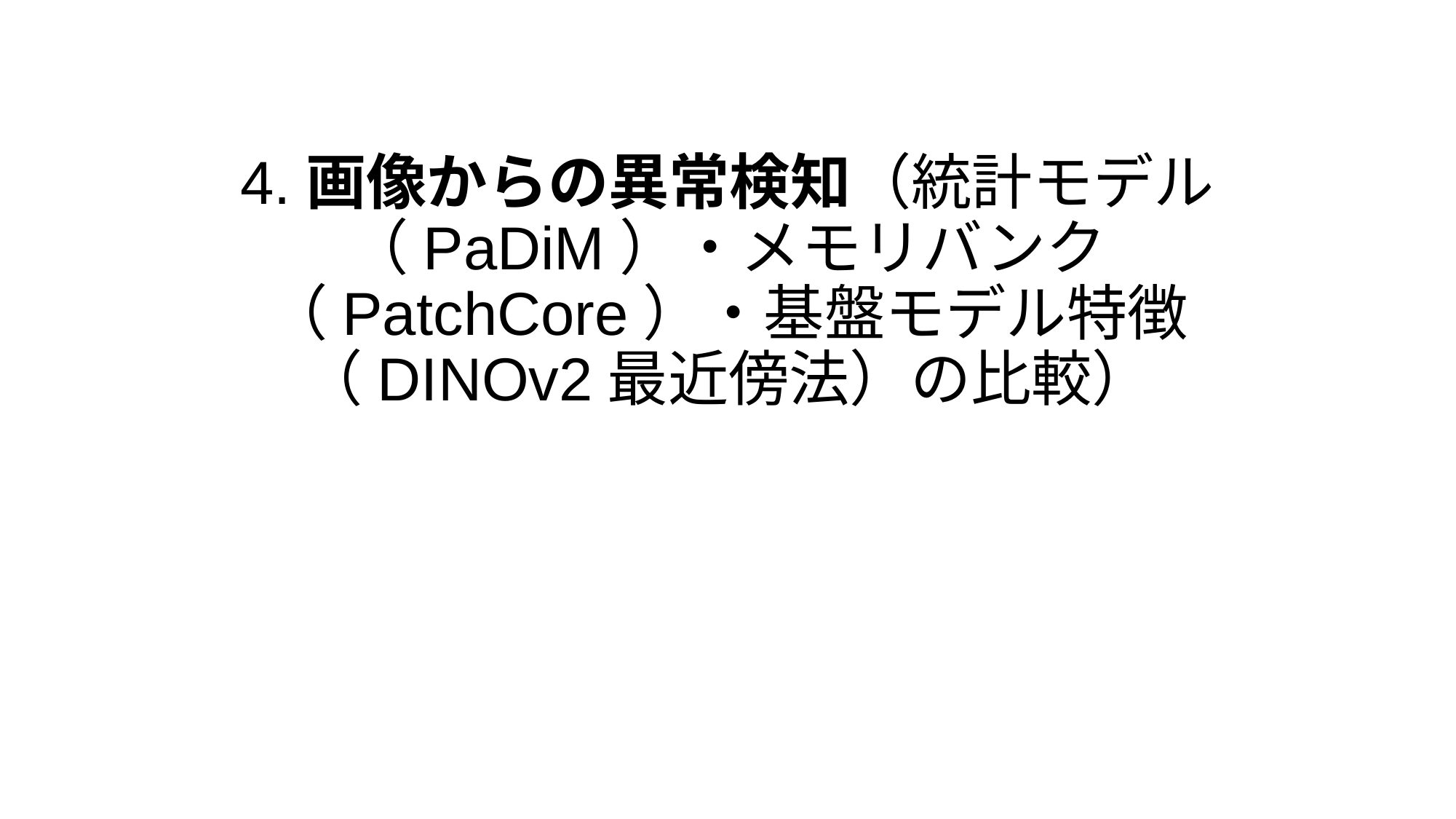

# 4.画像からの異常検知（統計モデル（PaDiM）・メモリバンク（PatchCore）・基盤モデル特徴（DINOv2最近傍法）の比較）